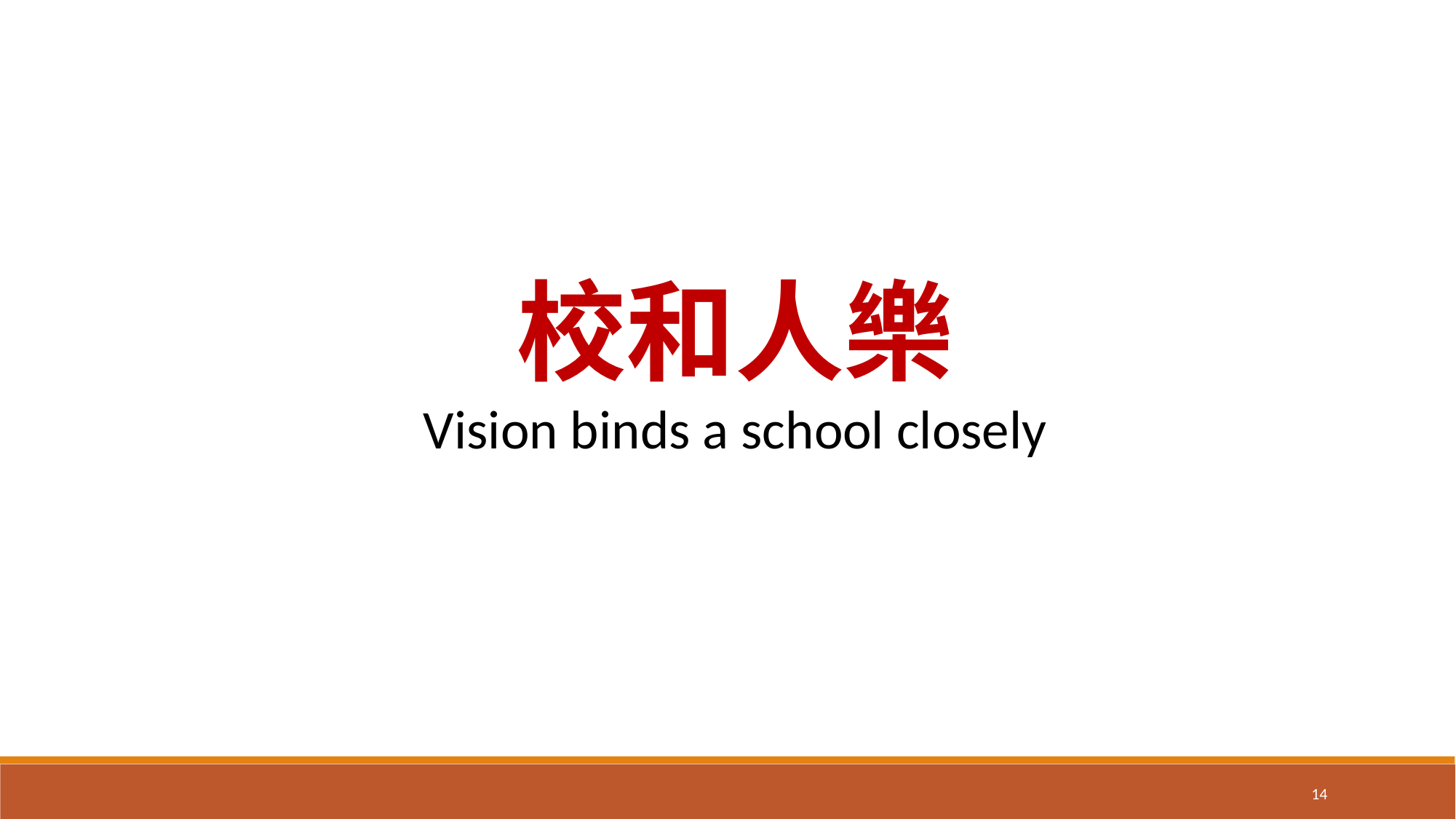

校和人樂
Vision binds a school closely
14